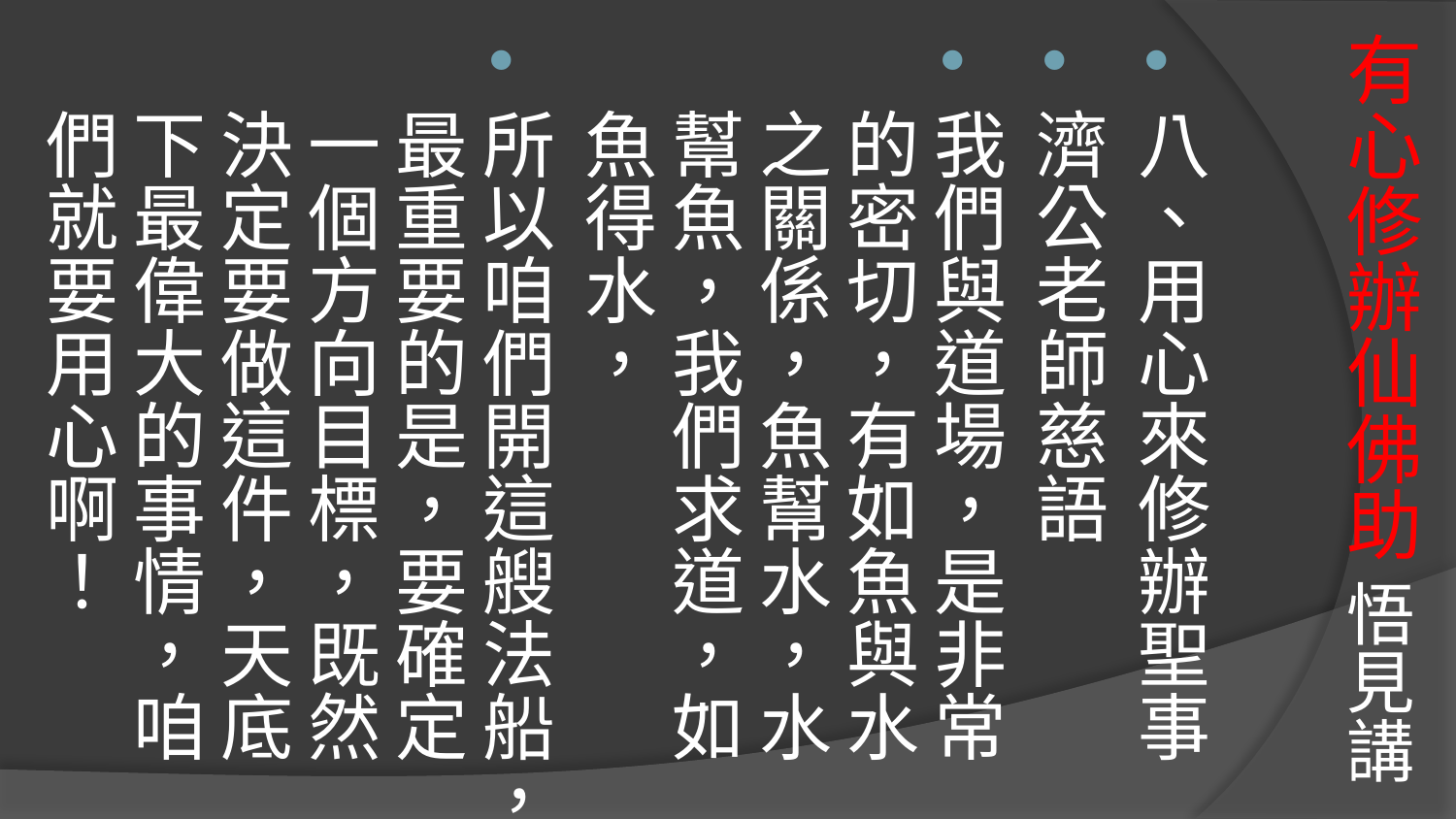

# 有心修辦仙佛助 悟見講
八、用心來修辦聖事
濟公老師慈語
我們與道場，是非常的密切，有如魚與水之關係，魚幫水，水幫魚，我們求道，如魚得水，
所以咱們開這艘法船，最重要的是，要確定一個方向目標，既然決定要做這件，天底下最偉大的事情，咱們就要用心啊！